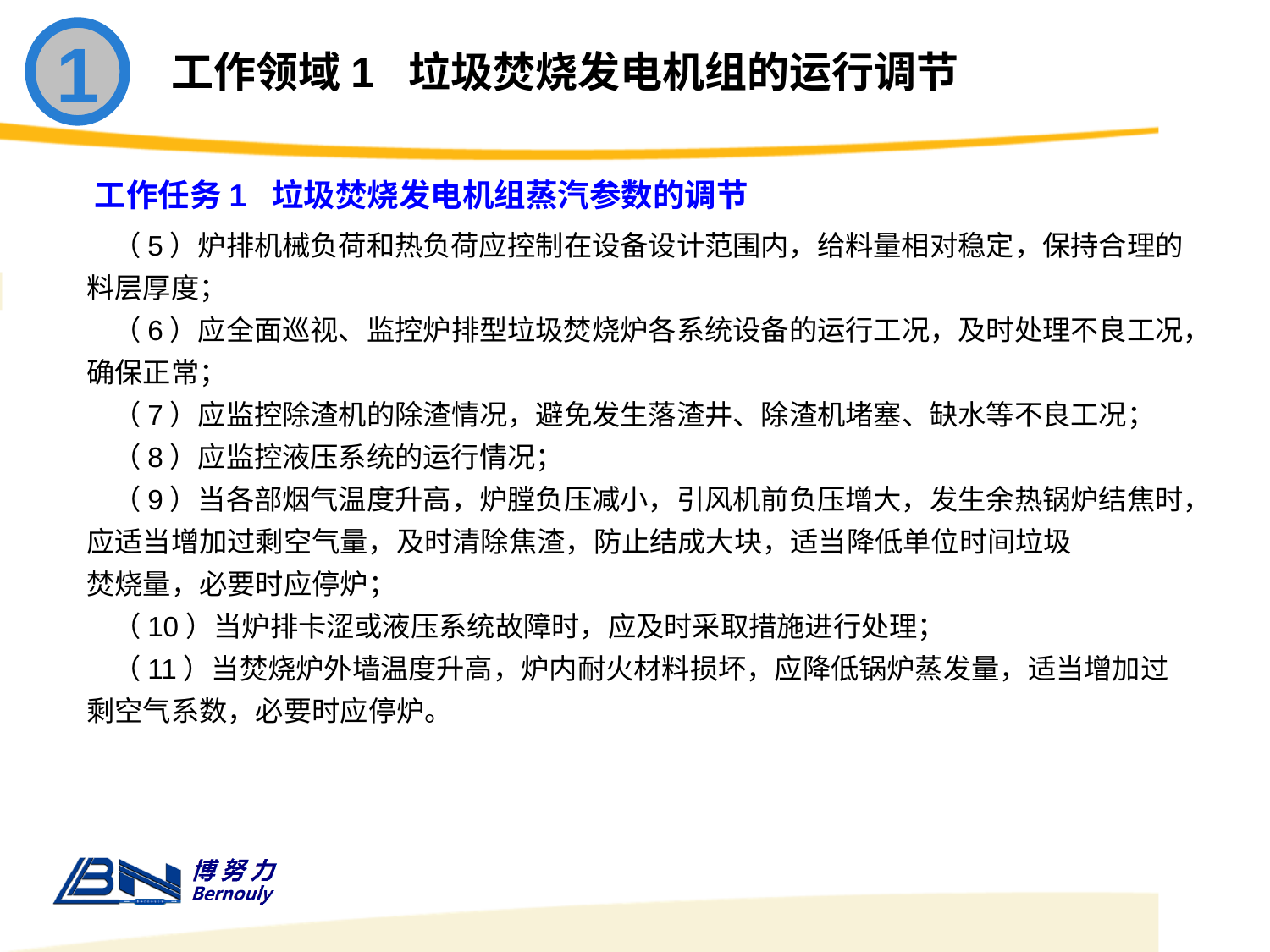

1
工作领域1  垃圾焚烧发电机组的运行调节
工作任务1  垃圾焚烧发电机组蒸汽参数的调节
   （5）炉排机械负荷和热负荷应控制在设备设计范围内，给料量相对稳定，保持合理的料层厚度；
   （6）应全面巡视、监控炉排型垃圾焚烧炉各系统设备的运行工况，及时处理不良工况，确保正常；
   （7）应监控除渣机的除渣情况，避免发生落渣井、除渣机堵塞、缺水等不良工况；
   （8）应监控液压系统的运行情况；
   （9）当各部烟气温度升高，炉膛负压减小，引风机前负压增大，发生余热锅炉结焦时，应适当增加过剩空气量，及时清除焦渣，防止结成大块，适当降低单位时间垃圾
焚烧量，必要时应停炉；
   （10）当炉排卡涩或液压系统故障时，应及时采取措施进行处理；
   （11）当焚烧炉外墙温度升高，炉内耐火材料损坏，应降低锅炉蒸发量，适当增加过剩空气系数，必要时应停炉。